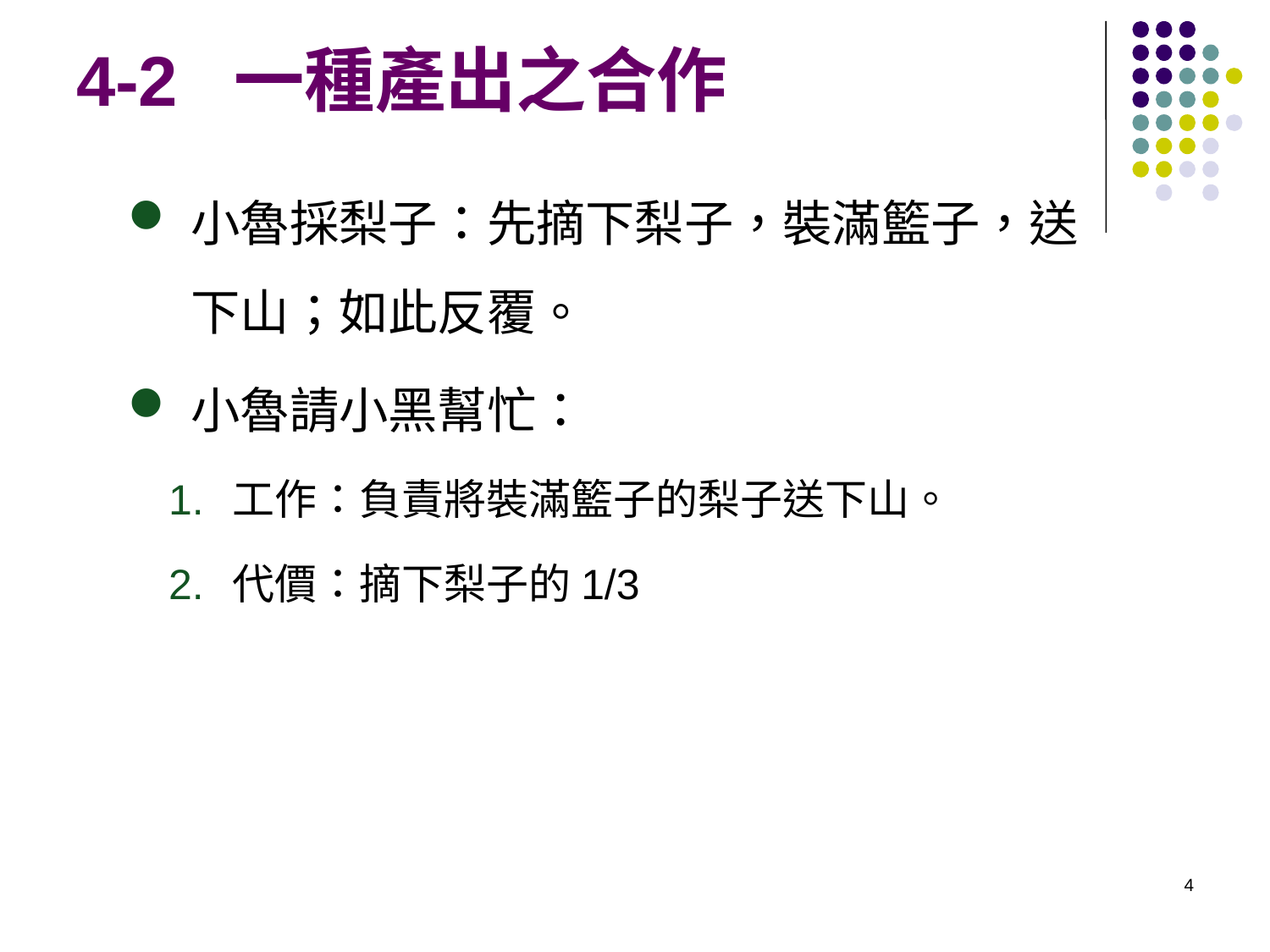

# 4-2  一種產出之合作
小魯採梨子：先摘下梨子，裝滿籃子，送下山；如此反覆。
小魯請小黑幫忙：
工作：負責將裝滿籃子的梨子送下山。
代價：摘下梨子的1/3
4